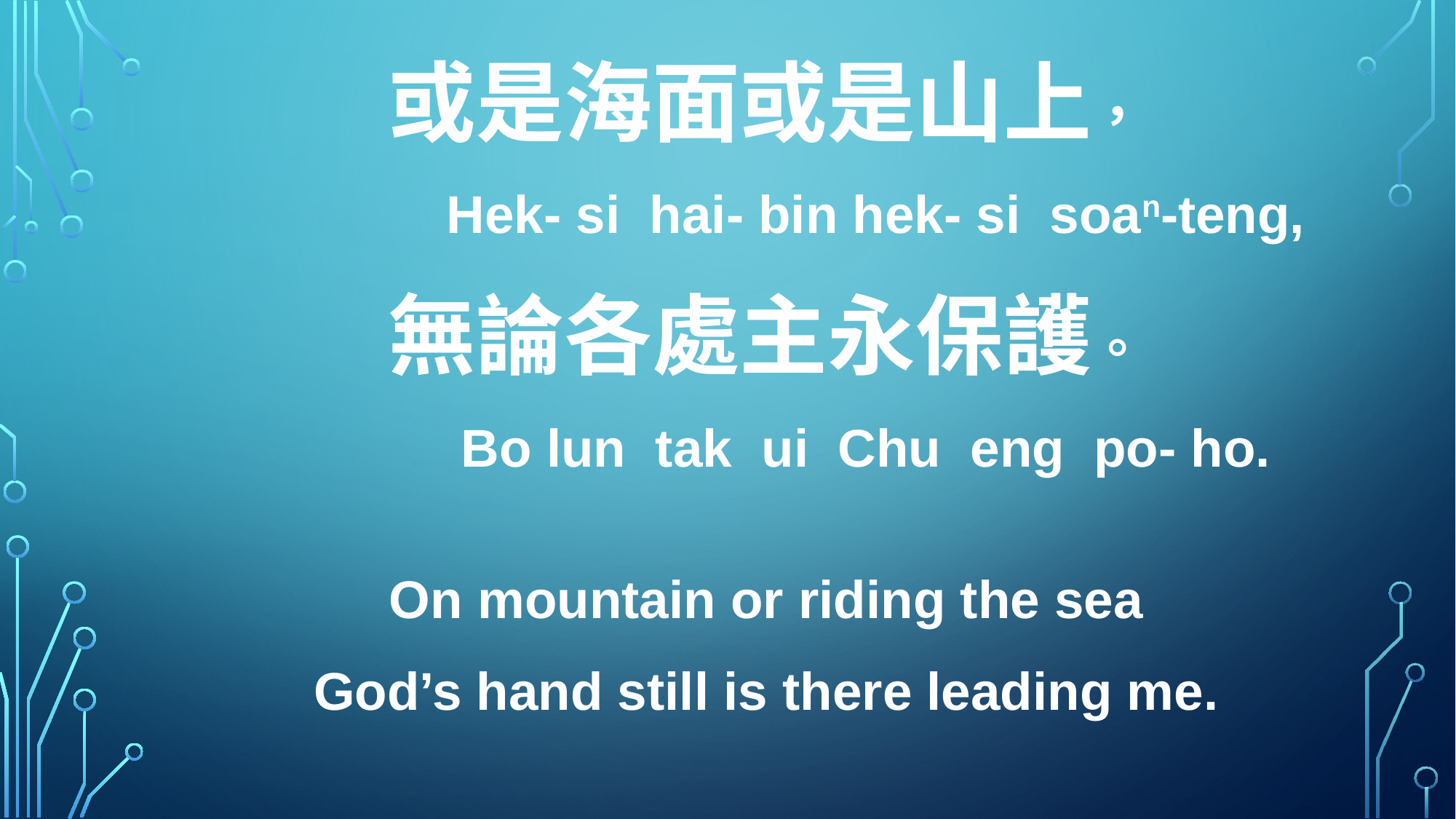

或是海面或是山上，
                 Hek- si  hai- bin hek- si  soan-teng,
無論各處主永保護。
                  Bo lun  tak  ui  Chu  eng  po- ho.

On mountain or riding the sea
God’s hand still is there leading me.